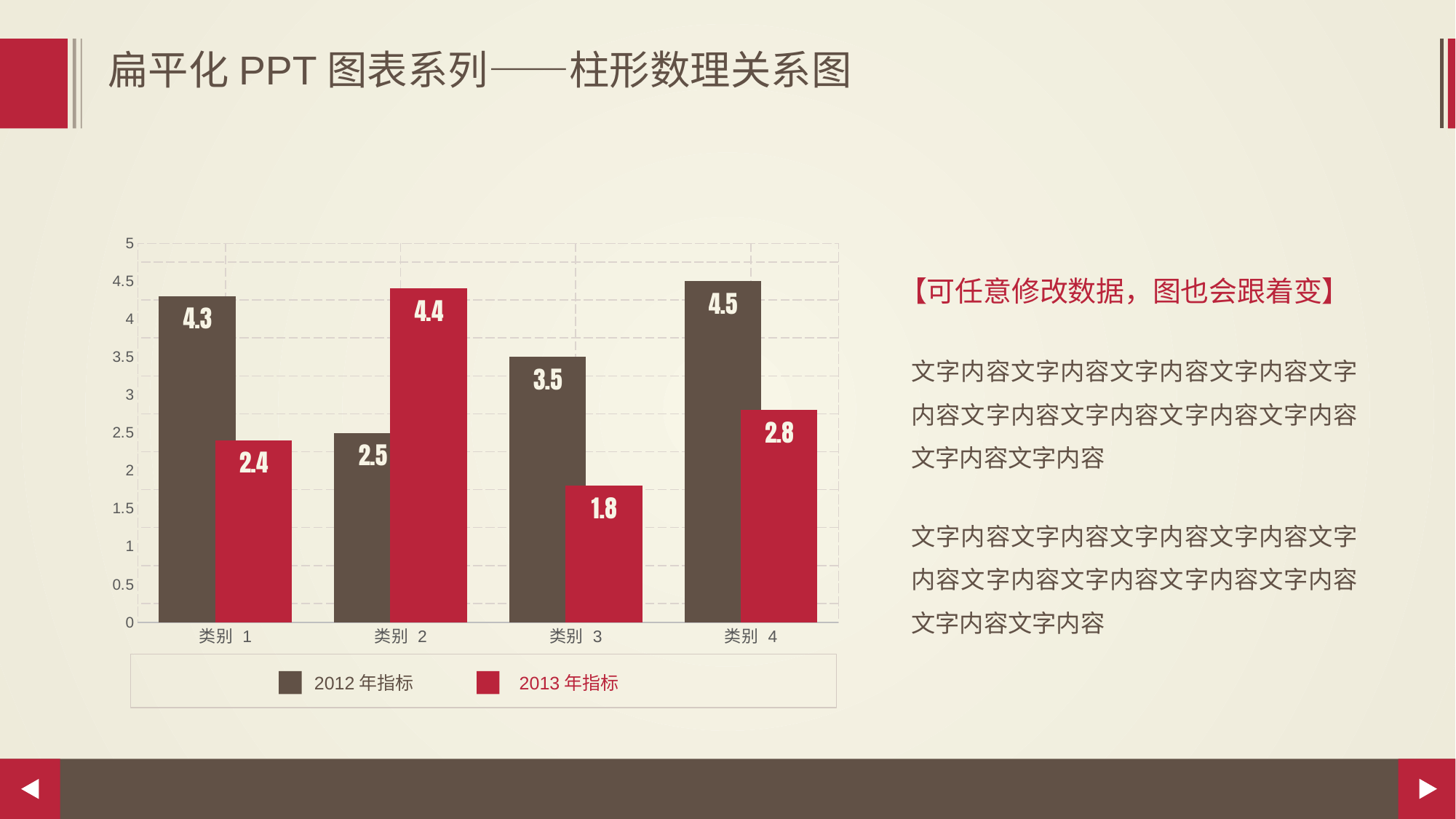

扁平化PPT图表系列——柱形数理关系图

### Chart

| Category | 系列 1 | 系列 2 |
|---|---|---|
| 类别 1 | 4.3 | 2.4 |
| 类别 2 | 2.5 | 4.4 |
| 类别 3 | 3.5 | 1.8 |
| 类别 4 | 4.5 | 2.8 |
【可任意修改数据，图也会跟着变】
文字内容文字内容文字内容文字内容文字内容文字内容文字内容文字内容文字内容文字内容文字内容
文字内容文字内容文字内容文字内容文字内容文字内容文字内容文字内容文字内容文字内容文字内容

2012年指标
2013年指标